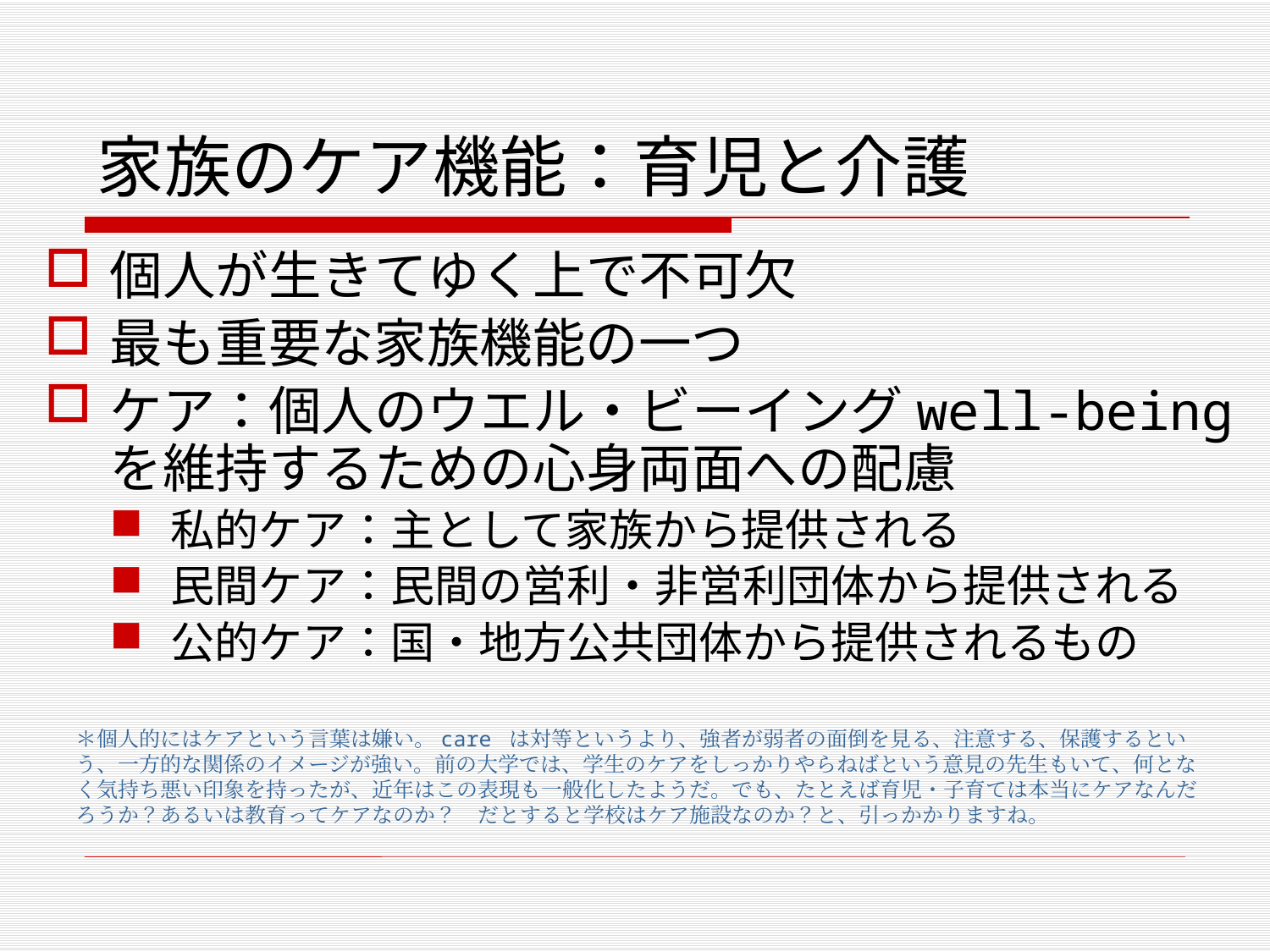

# 家族のケア機能：育児と介護
個人が生きてゆく上で不可欠
最も重要な家族機能の一つ
ケア：個人のウエル・ビーイングwell-beingを維持するための心身両面への配慮
私的ケア：主として家族から提供される
民間ケア：民間の営利・非営利団体から提供される
公的ケア：国・地方公共団体から提供されるもの

＊個人的にはケアという言葉は嫌い。care は対等というより、強者が弱者の面倒を見る、注意する、保護するという、一方的な関係のイメージが強い。前の大学では、学生のケアをしっかりやらねばという意見の先生もいて、何となく気持ち悪い印象を持ったが、近年はこの表現も一般化したようだ。でも、たとえば育児・子育ては本当にケアなんだろうか？あるいは教育ってケアなのか？　だとすると学校はケア施設なのか？と、引っかかりますね。